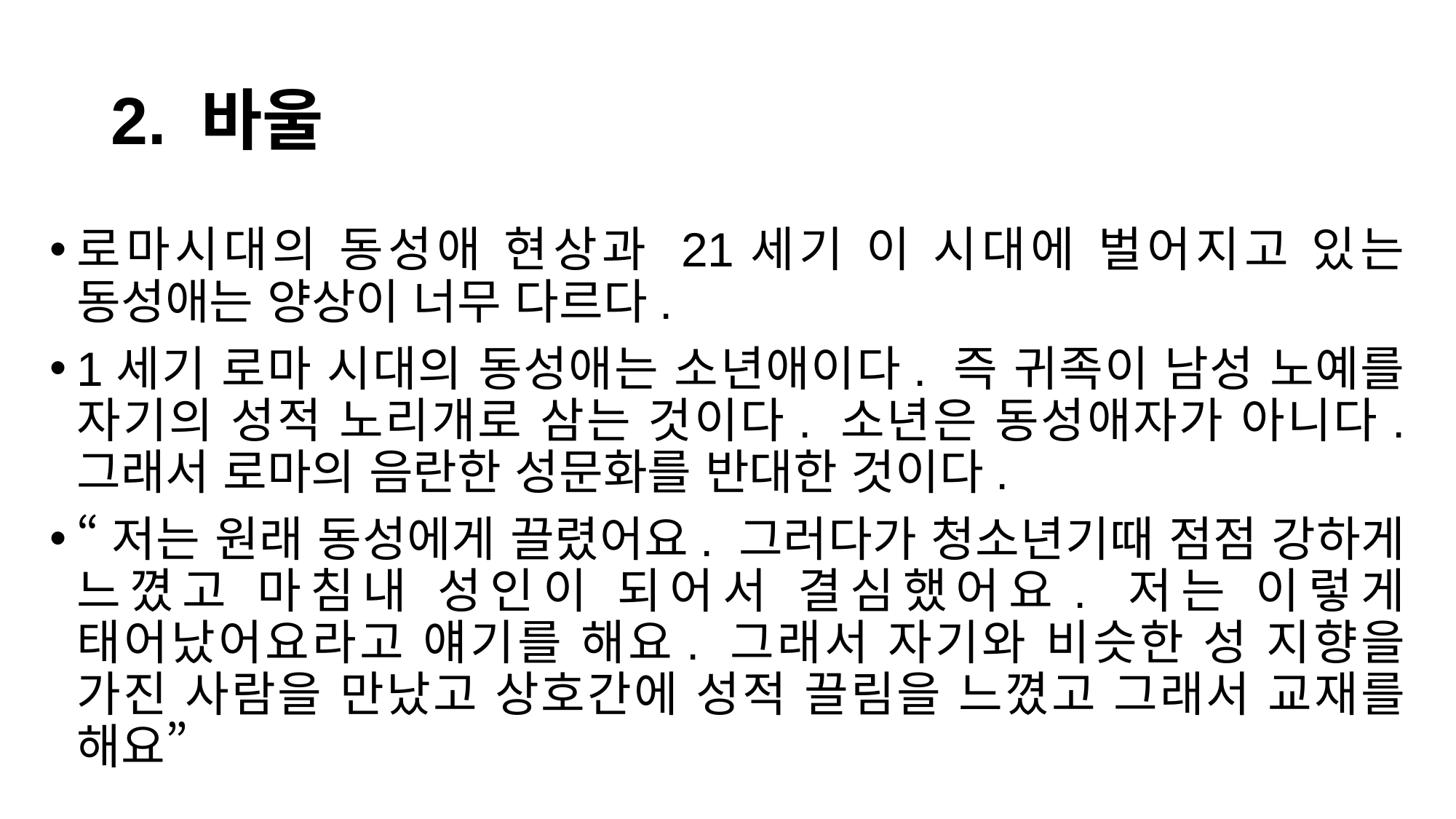

# 2. 바울
로마시대의 동성애 현상과 21세기 이 시대에 벌어지고 있는 동성애는 양상이 너무 다르다.
1세기 로마 시대의 동성애는 소년애이다. 즉 귀족이 남성 노예를 자기의 성적 노리개로 삼는 것이다. 소년은 동성애자가 아니다. 그래서 로마의 음란한 성문화를 반대한 것이다.
“저는 원래 동성에게 끌렸어요. 그러다가 청소년기때 점점 강하게 느꼈고 마침내 성인이 되어서 결심했어요. 저는 이렇게 태어났어요라고 얘기를 해요. 그래서 자기와 비슷한 성 지향을 가진 사람을 만났고 상호간에 성적 끌림을 느꼈고 그래서 교재를 해요”